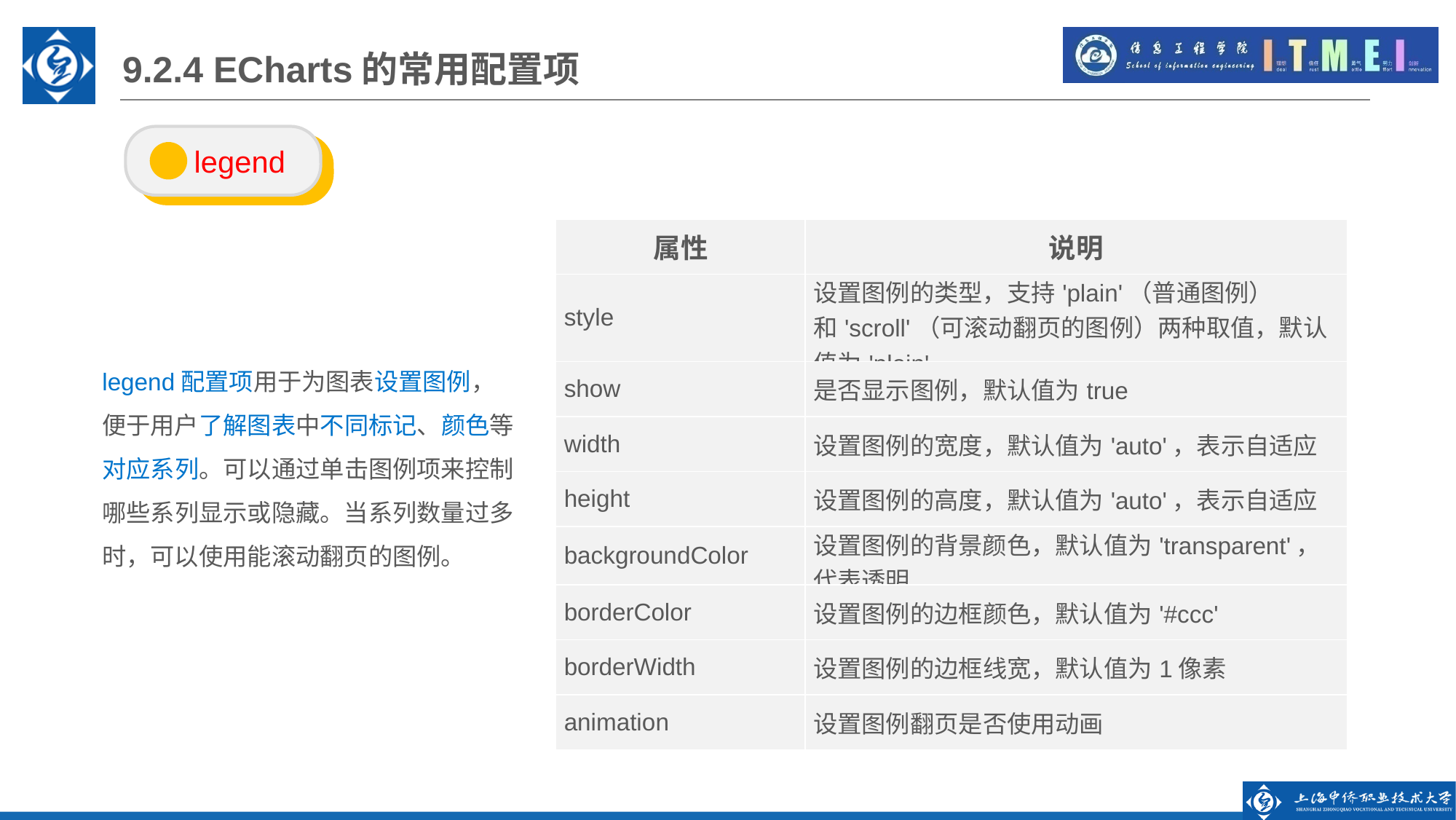

9.2.4 ECharts的常用配置项
    legend

| 属性 | 说明 |
| --- | --- |
| style | 设置图例的类型，支持'plain'（普通图例）和'scroll'（可滚动翻页的图例）两种取值，默认值为'plain' |
| show | 是否显示图例，默认值为true |
| width | 设置图例的宽度，默认值为'auto'，表示自适应 |
| height | 设置图例的高度，默认值为'auto'，表示自适应 |
| backgroundColor | 设置图例的背景颜色，默认值为'transparent'，代表透明 |
| borderColor | 设置图例的边框颜色，默认值为'#ccc' |
| borderWidth | 设置图例的边框线宽，默认值为1像素 |
| animation | 设置图例翻页是否使用动画 |
legend配置项用于为图表设置图例，便于用户了解图表中不同标记、颜色等对应系列。可以通过单击图例项来控制哪些系列显示或隐藏。当系列数量过多时，可以使用能滚动翻页的图例。